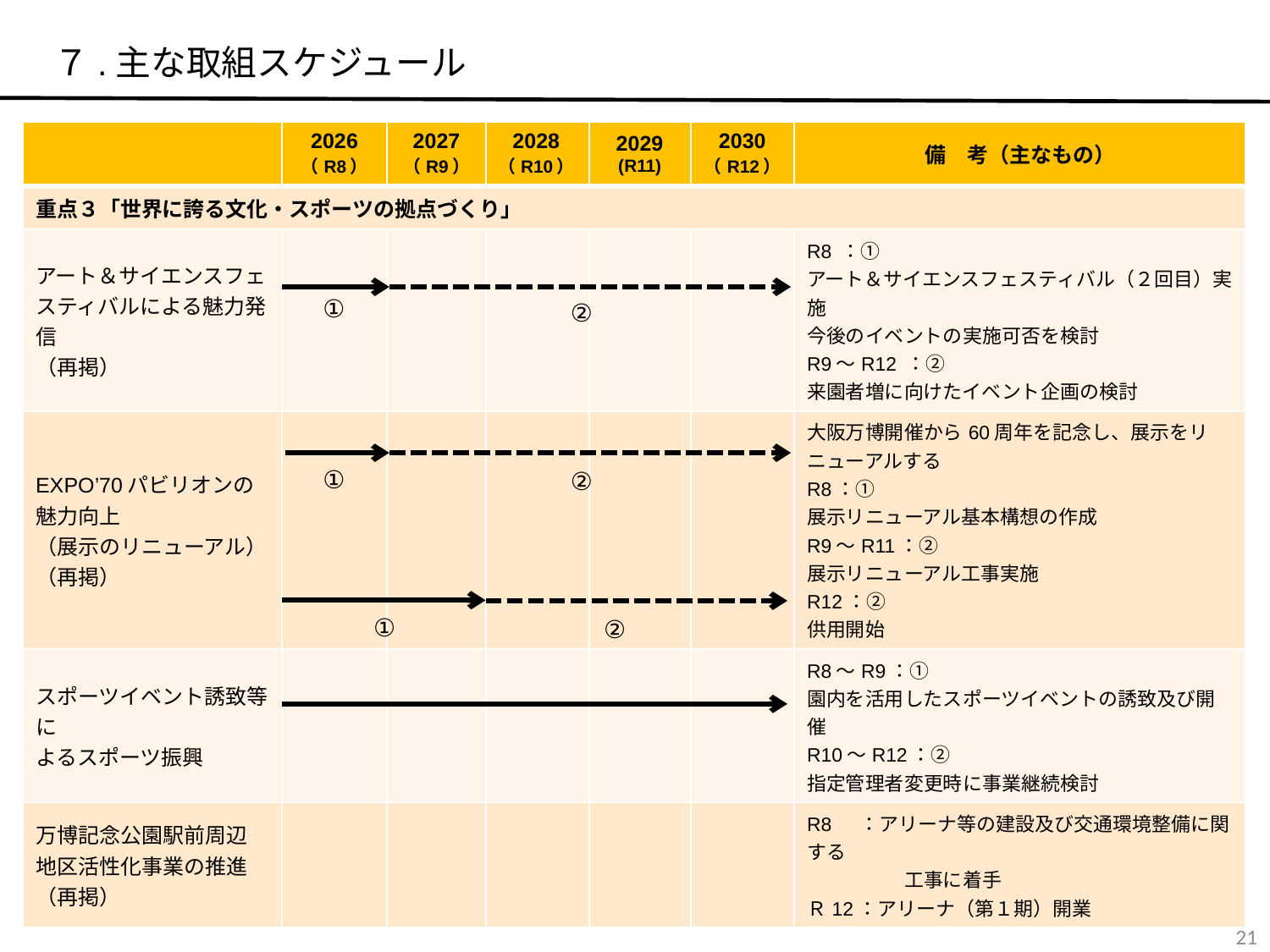

７.主な取組スケジュール
|  | 2026 （R8） | 2027 （R9） | 2028 （R10） | 2029 (R11) | 2030 （R12） | 備　考（主なもの） |
| --- | --- | --- | --- | --- | --- | --- |
| 重点３「世界に誇る文化・スポーツの拠点づくり」 |  |  |  |  |  |  |
| アート＆サイエンスフェスティバルによる魅力発信 （再掲） |  |  |  |  |  | R8 ：① アート＆サイエンスフェスティバル（２回目）実施 今後のイベントの実施可否を検討 R9～R12 ：② 来園者増に向けたイベント企画の検討 |
| EXPO’70パビリオンの 魅力向上 （展示のリニューアル） （再掲） |  |  |  |  |  | 大阪万博開催から60周年を記念し、展示をリニューアルする R8：① 展示リニューアル基本構想の作成 R9～R11：② 展示リニューアル工事実施 R12：② 供用開始 |
| スポーツイベント誘致等に よるスポーツ振興 |  |  |  |  |  | R8～R9：① 園内を活用したスポーツイベントの誘致及び開催 R10～R12：② 指定管理者変更時に事業継続検討 |
| 万博記念公園駅前周辺 地区活性化事業の推進 （再掲） |  |  |  |  |  | R8　 ：アリーナ等の建設及び交通環境整備に関する 　　　　　工事に着手 Ｒ12：アリーナ（第１期）開業 |
①
②
①
②
①
②
21